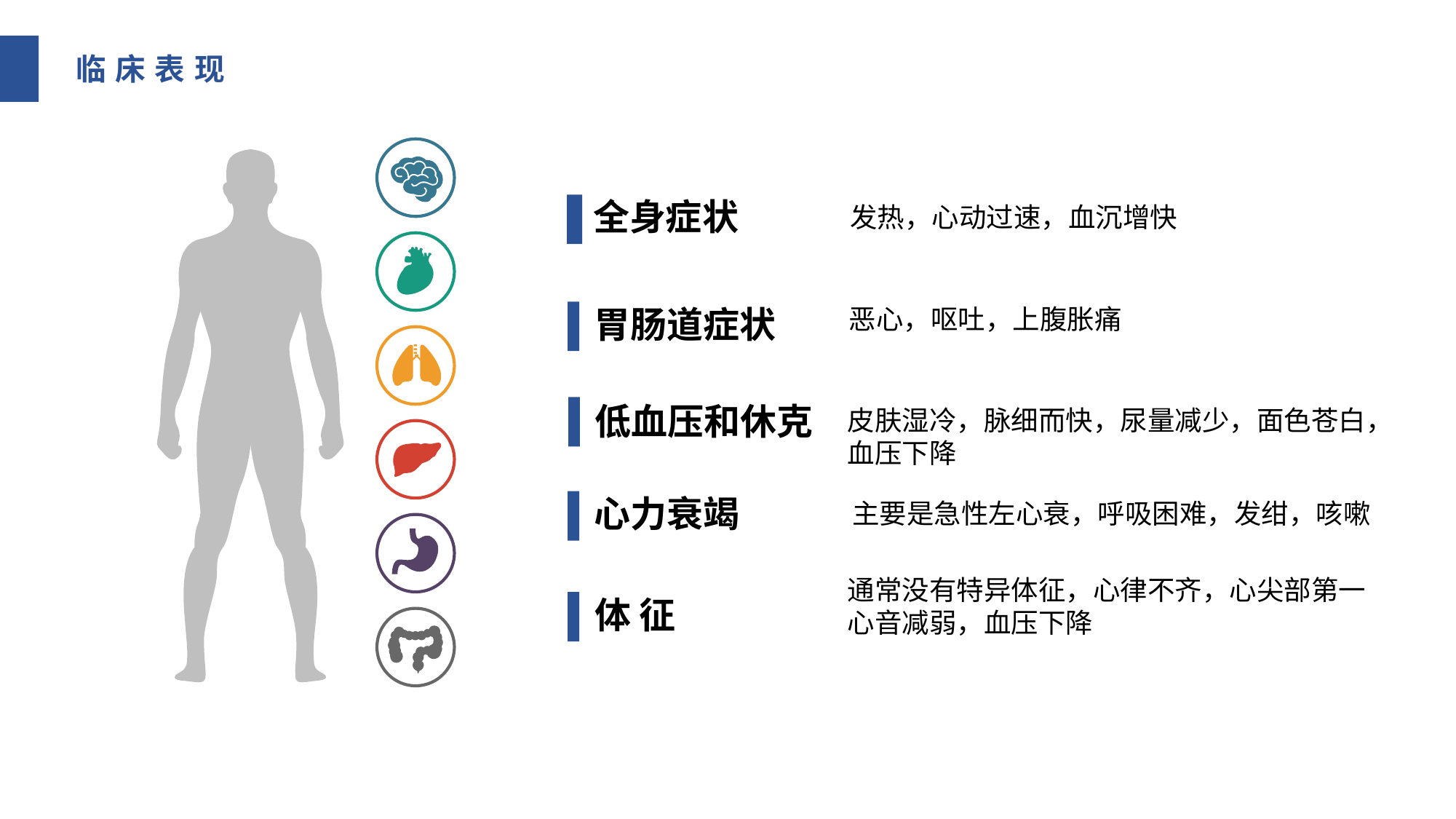

临床表现

全身症状

发热，心动过速，血沉增快
胃肠道症状

恶心，呕吐，上腹胀痛
低血压和休克

皮肤湿冷，脉细而快，尿量减少，面色苍白，血压下降
心力衰竭

主要是急性左心衰，呼吸困难，发绀，咳嗽
通常没有特异体征，心律不齐，心尖部第一心音减弱，血压下降
体 征